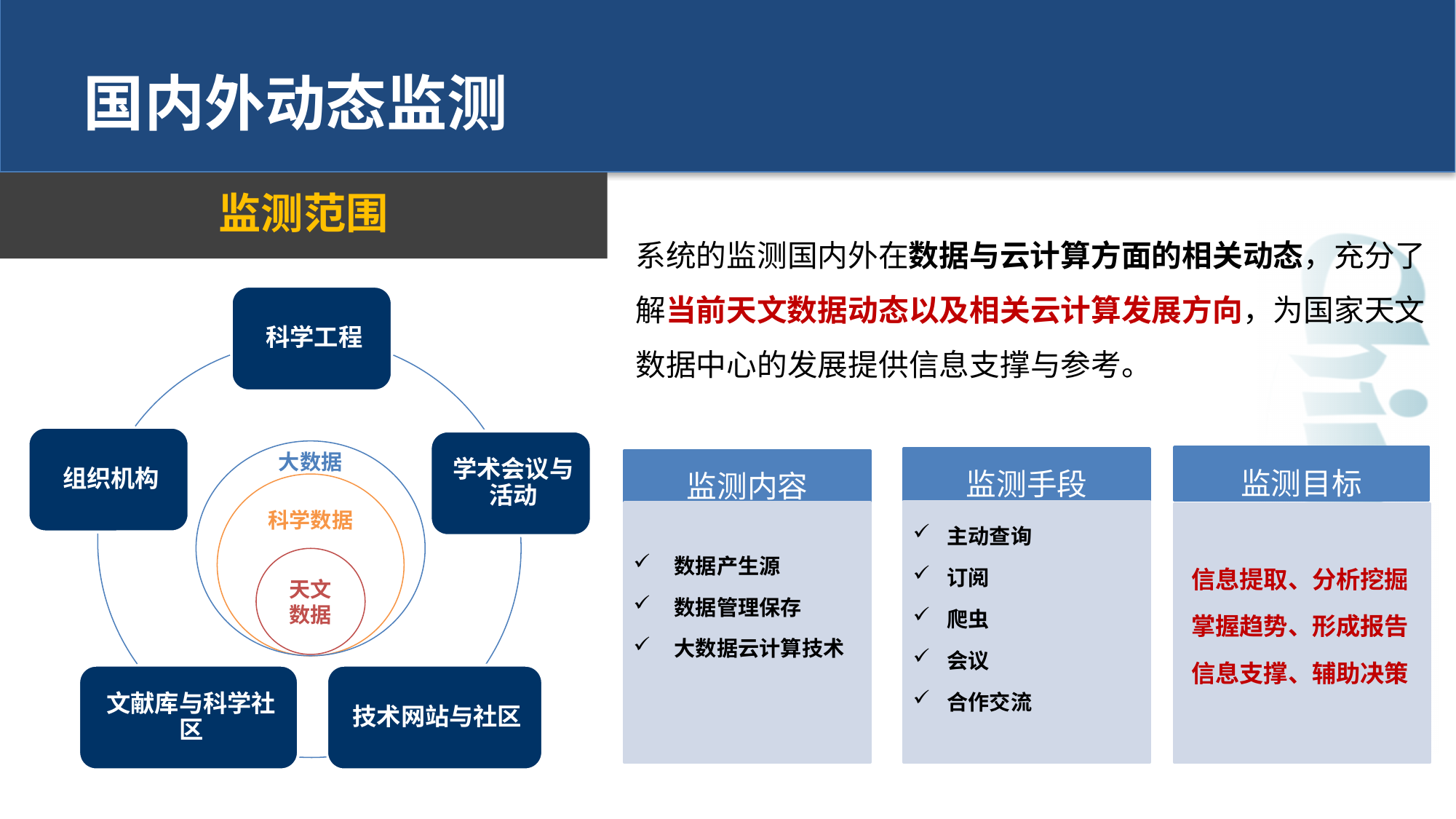

# 国内外动态监测
监测范围
系统的监测国内外在数据与云计算方面的相关动态，充分了解当前天文数据动态以及相关云计算发展方向，为国家天文数据中心的发展提供信息支撑与参考。
科学工程
学术会议与活动
技术网站与社区
文献库与科学社区
组织机构
大数据

天文
数据

科学数据

监测目标

监测手段

监测内容

主动查询
订阅
爬虫
会议
合作交流

数据产生源
数据管理保存
大数据云计算技术

信息提取、分析挖掘
掌握趋势、形成报告
信息支撑、辅助决策